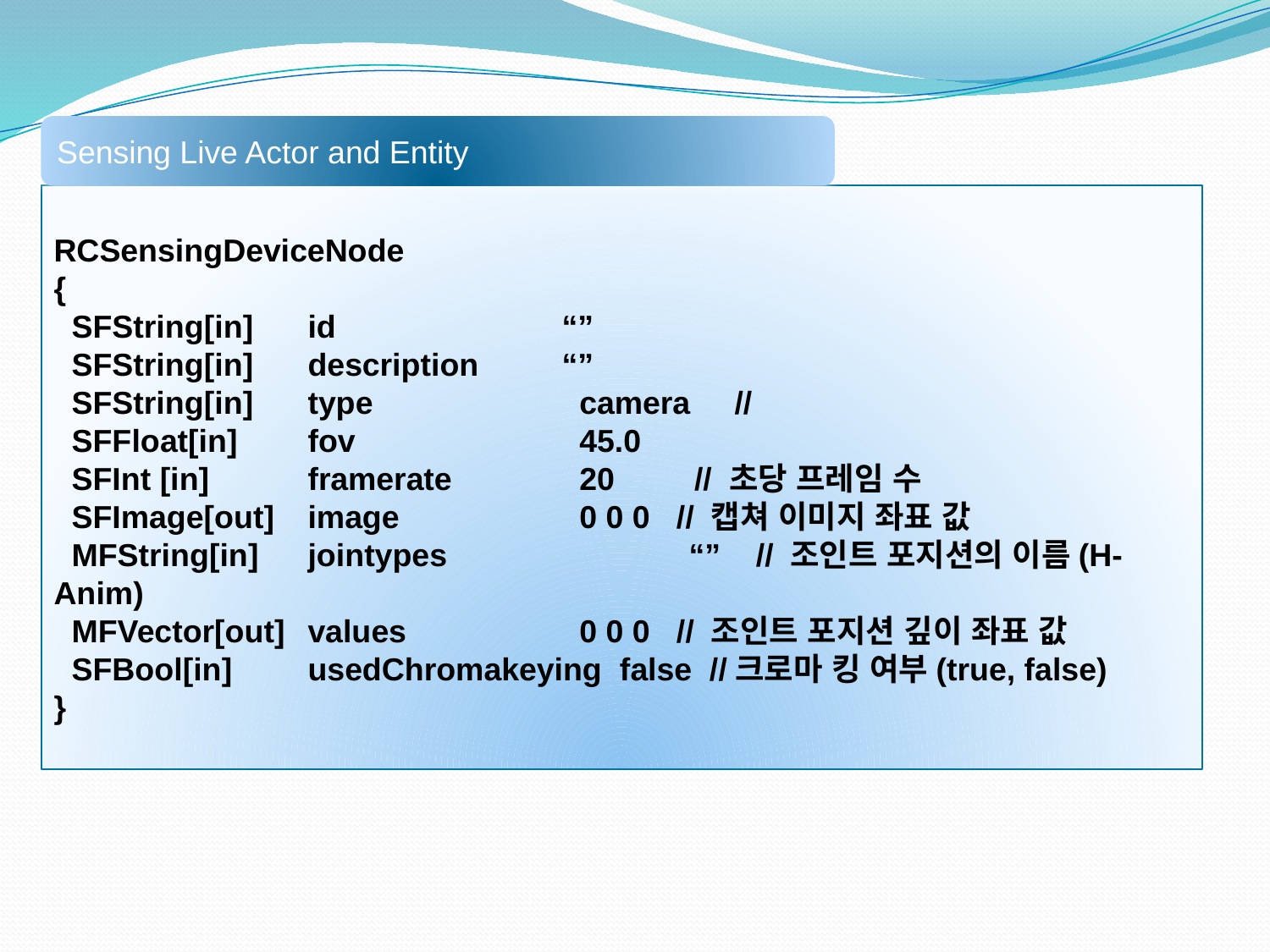

Sensing Live Actor and Entity

RCSensingDeviceNode
{
  SFString[in] 	id		“”
  SFString[in] 	description	“”
  SFString[in]	type		  camera     //
  SFFloat[in]	fov		  45.0
  SFInt [in]	framerate	  20         // 초당 프레임 수
  SFImage[out]	image		  0 0 0   // 캡쳐 이미지 좌표 값
  MFString[in]	jointypes		“”    // 조인트 포지션의 이름(H-Anim)
  MFVector[out]	values		  0 0 0   // 조인트 포지션 깊이 좌표 값
  SFBool[in]	usedChromakeying  false  //크로마 킹 여부(true, false)
}